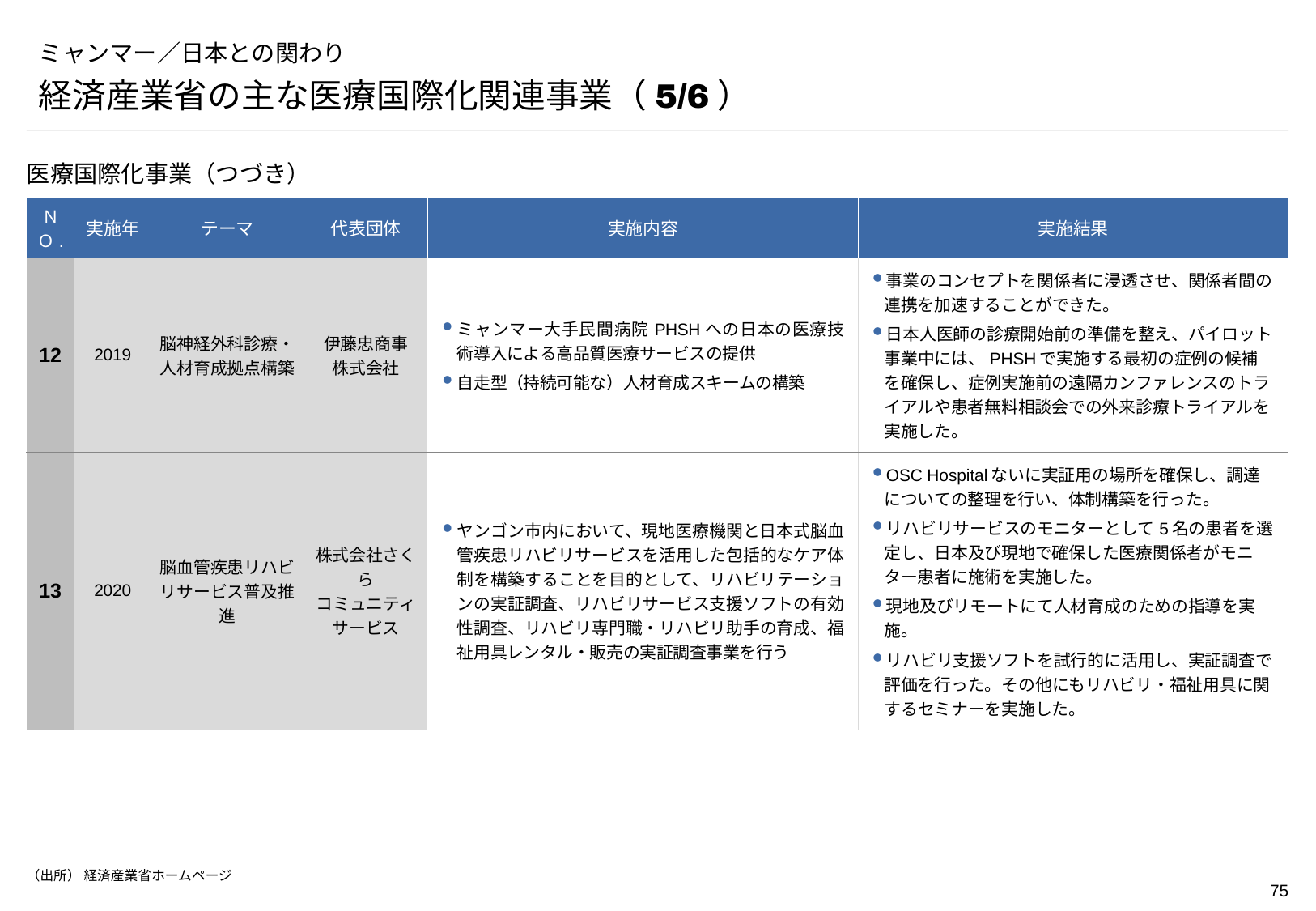

# ミャンマー／日本との関わり
経済産業省の主な医療国際化関連事業（5/6）
医療国際化事業（つづき）
| ＮＯ. | 実施年 | テーマ | 代表団体 | 実施内容 | 実施結果 |
| --- | --- | --- | --- | --- | --- |
| 12 | 2019 | 脳神経外科診療・ 人材育成拠点構築 | 伊藤忠商事 株式会社 | ミャンマー大手民間病院PHSHへの日本の医療技術導入による高品質医療サービスの提供 自走型（持続可能な）人材育成スキームの構築 | 事業のコンセプトを関係者に浸透させ、関係者間の連携を加速することができた。 日本人医師の診療開始前の準備を整え、パイロット事業中には、PHSHで実施する最初の症例の候補を確保し、症例実施前の遠隔カンファレンスのトライアルや患者無料相談会での外来診療トライアルを実施した。 |
| 13 | 2020 | 脳血管疾患リハビリサービス普及推進 | 株式会社さくら コミュニティサービス | ヤンゴン市内において、現地医療機関と日本式脳血管疾患リハビリサービスを活用した包括的なケア体制を構築することを目的として、リハビリテーションの実証調査、リハビリサービス支援ソフトの有効性調査、リハビリ専門職・リハビリ助手の育成、福祉用具レンタル・販売の実証調査事業を行う | OSC Hospitalないに実証用の場所を確保し、調達についての整理を行い、体制構築を行った。 リハビリサービスのモニターとして5名の患者を選定し、日本及び現地で確保した医療関係者がモニター患者に施術を実施した。 現地及びリモートにて人材育成のための指導を実施。 リハビリ支援ソフトを試行的に活用し、実証調査で評価を行った。その他にもリハビリ・福祉用具に関するセミナーを実施した。 |
（出所） 経済産業省ホームページ